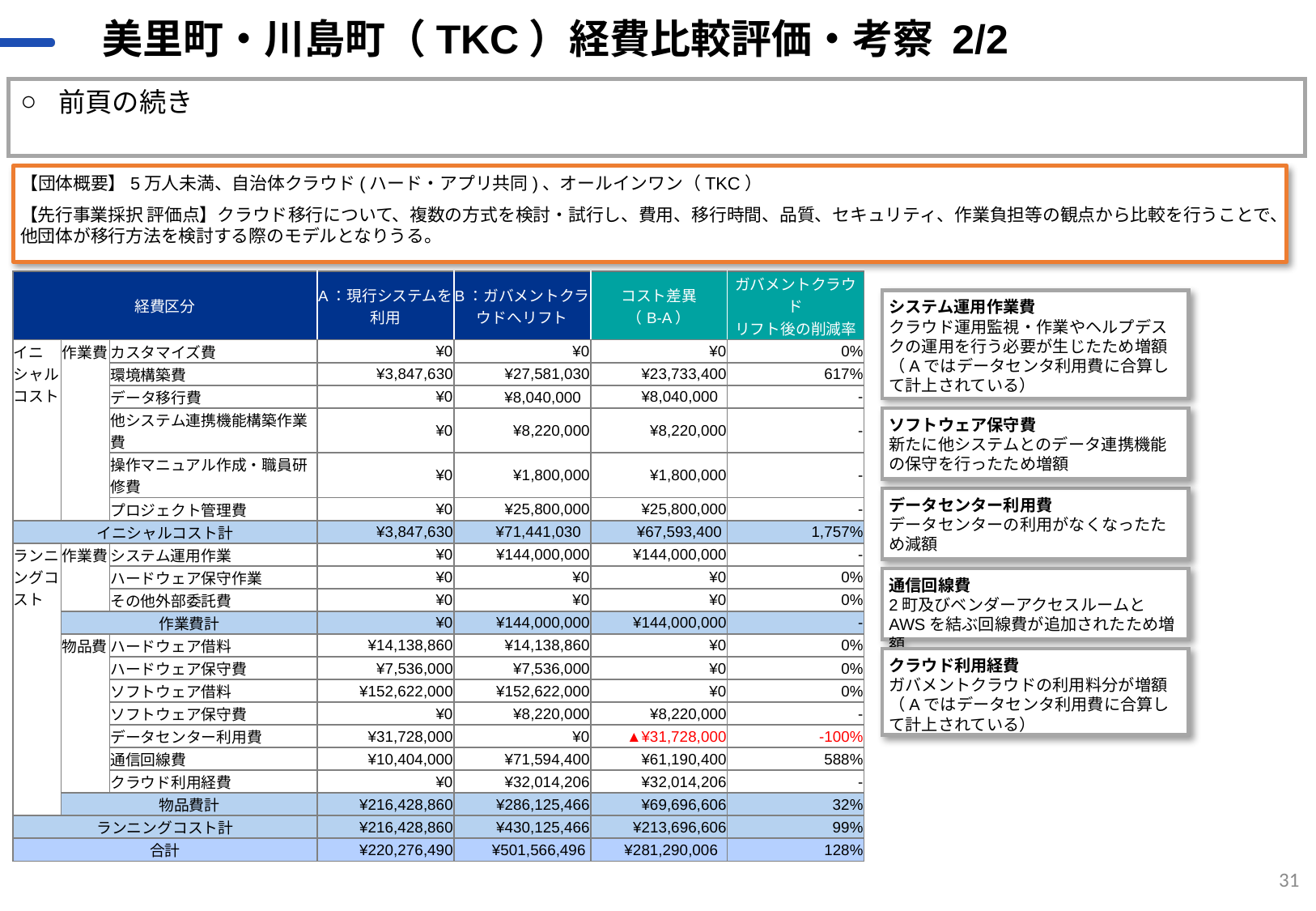

# 美里町・川島町（TKC）経費比較評価・考察 2/2
前頁の続き

【団体概要】5万人未満、自治体クラウド(ハード・アプリ共同)、オールインワン（TKC）
【先行事業採択 評価点】クラウド移行について、複数の方式を検討・試行し、費用、移行時間、品質、セキュリティ、作業負担等の観点から比較を行うことで、他団体が移行方法を検討する際のモデルとなりうる。
| 経費区分 |  |  | A：現行システムを 利用 | B：ガバメントクラウドへリフト | コスト差異 （B-A） | ガバメントクラウド リフト後の削減率 |
| --- | --- | --- | --- | --- | --- | --- |
| イニシャルコスト | 作業費 | カスタマイズ費 | ¥0 | ¥0 | ¥0 | 0% |
|  |  | 環境構築費 | ¥3,847,630 | ¥27,581,030 | ¥23,733,400 | 617% |
|  |  | データ移行費 | ¥0 | ¥8,040,000 | ¥8,040,000 | ‐ |
|  |  | 他システム連携機能構築作業費 | ¥0 | ¥8,220,000 | ¥8,220,000 | ‐ |
|  |  | 操作マニュアル作成・職員研修費 | ¥0 | ¥1,800,000 | ¥1,800,000 | ‐ |
|  |  | プロジェクト管理費 | ¥0 | ¥25,800,000 | ¥25,800,000 | ‐ |
| イニシャルコスト計 |  |  | ¥3,847,630 | ¥71,441,030 | ¥67,593,400 | 1,757% |
| ランニングコスト | 作業費 | システム運用作業 | ¥0 | ¥144,000,000 | ¥144,000,000 | ‐ |
|  |  | ハードウェア保守作業 | ¥0 | ¥0 | ¥0 | 0% |
|  |  | その他外部委託費 | ¥0 | ¥0 | ¥0 | 0% |
|  | 作業費計 |  | ¥0 | ¥144,000,000 | ¥144,000,000 | ‐ |
|  | 物品費 | ハードウェア借料 | ¥14,138,860 | ¥14,138,860 | ¥0 | 0% |
|  |  | ハードウェア保守費 | ¥7,536,000 | ¥7,536,000 | ¥0 | 0% |
|  |  | ソフトウェア借料 | ¥152,622,000 | ¥152,622,000 | ¥0 | 0% |
|  |  | ソフトウェア保守費 | ¥0 | ¥8,220,000 | ¥8,220,000 | ‐ |
|  |  | データセンター利用費 | ¥31,728,000 | ¥0 | ▲¥31,728,000 | -100% |
|  |  | 通信回線費 | ¥10,404,000 | ¥71,594,400 | ¥61,190,400 | 588% |
|  |  | クラウド利用経費 | ¥0 | ¥32,014,206 | ¥32,014,206 | ‐ |
|  | 物品費計 |  | ¥216,428,860 | ¥286,125,466 | ¥69,696,606 | 32% |
| ランニングコスト計 |  |  | ¥216,428,860 | ¥430,125,466 | ¥213,696,606 | 99% |
| 合計 |  |  | ¥220,276,490 | ¥501,566,496 | ¥281,290,006 | 128% |
システム運用作業費
クラウド運用監視・作業やヘルプデスクの運用を行う必要が生じたため増額
（Aではデータセンタ利用費に合算して計上されている）
ソフトウェア保守費
新たに他システムとのデータ連携機能の保守を行ったため増額
データセンター利用費
データセンターの利用がなくなったため減額
通信回線費
2町及びベンダーアクセスルームとAWSを結ぶ回線費が追加されたため増額
クラウド利用経費
ガバメントクラウドの利用料分が増額
（Aではデータセンタ利用費に合算して計上されている）
31